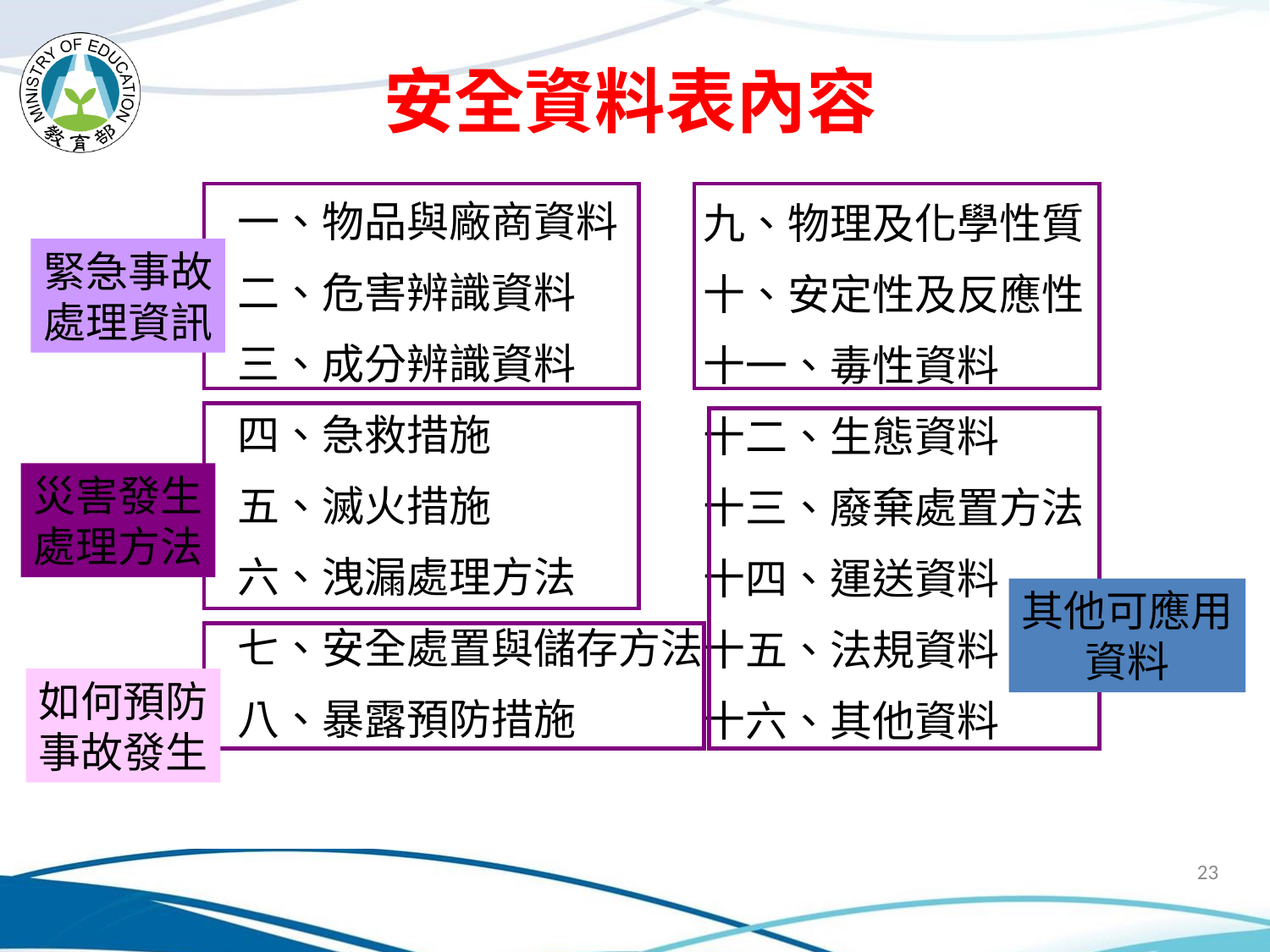

安全資料表內容
一、物品與廠商資料
二、危害辨識資料
三、成分辨識資料
四、急救措施
五、滅火措施
六、洩漏處理方法
七、安全處置與儲存方法
八、暴露預防措施
九、物理及化學性質
十、安定性及反應性
十一、毒性資料
十二、生態資料
十三、廢棄處置方法
十四、運送資料
十五、法規資料
十六、其他資料

緊急事故
處理資訊

災害發生
處理方法
其他可應用
資料

如何預防
事故發生
23